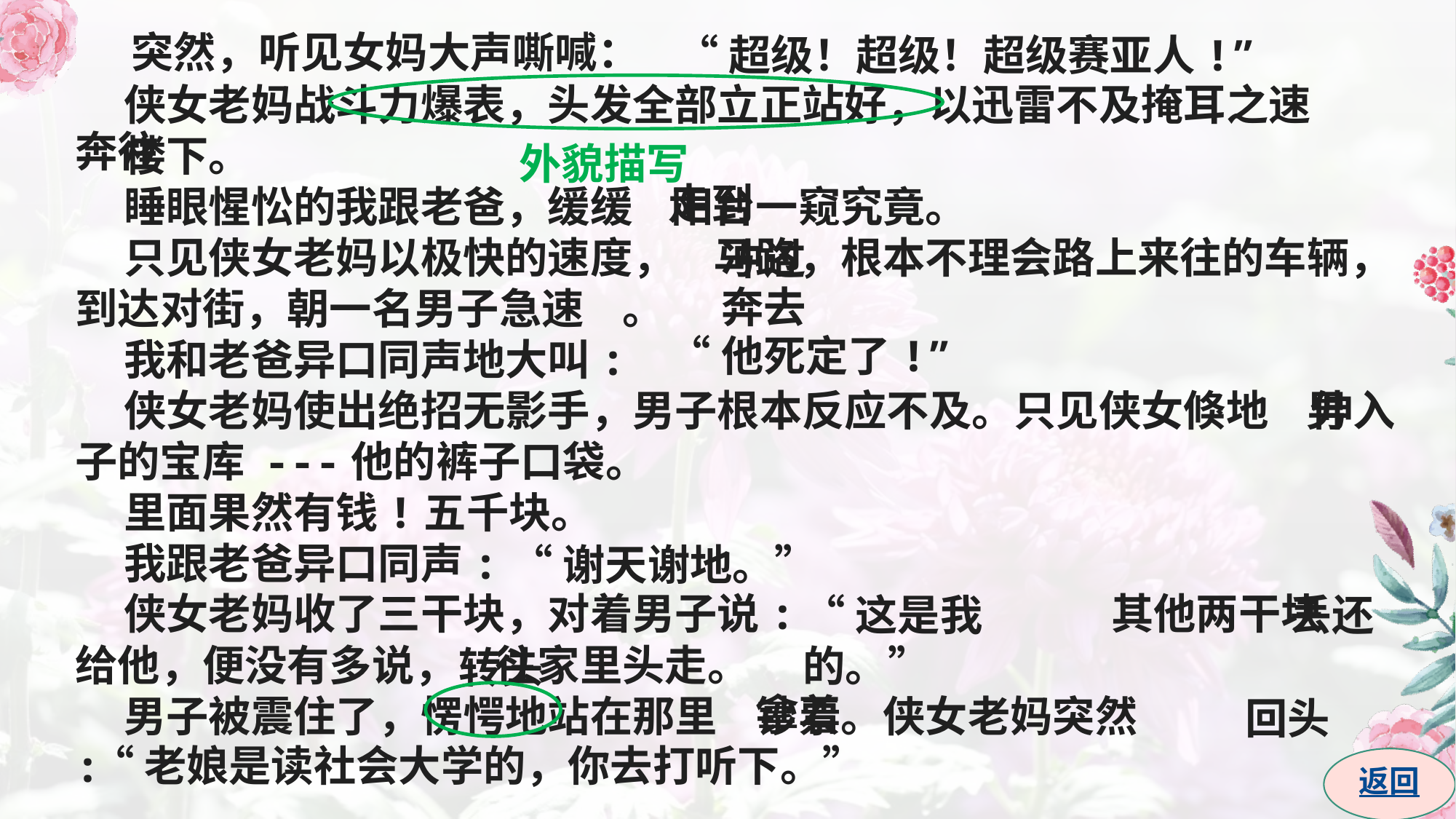

突然，听见女妈大声嘶喊：
    侠女老妈战斗力爆表，头发全部立正站好，以迅雷不及掩耳之速
    楼下。
    睡眼惺忪的我跟老爸，缓缓    阳台一窥究竟。
    只见侠女老妈以极快的速度，    马路，根本不理会路上来往的车辆，到达对街，朝一名男子急速    。
    我和老爸异口同声地大叫:
    侠女老妈使出绝招无影手，男子根本反应不及。只见侠女倏地    男子的宝库 ---他的裤子口袋。
    里面果然有钱!五千块。
    我跟老爸异口同声:
    侠女老妈收了三干块，对着男子说:            其他两干块
给他，便没有多说，    往家里头走。
    男子被震住了，愣愕地站在那里    钞票。侠女老妈突然
:
“超级！超级！超级赛亚人!”

奔往
外貌描写
走到
冲过
奔去
事例2：生活清苦
“他死定了!”
伸入
事例1：潜心学画
“谢天谢地。”
“这是我的。”
丢还
转头
动作
描写

拿着
回头
“老娘是读社会大学的，你去打听下。”
返回